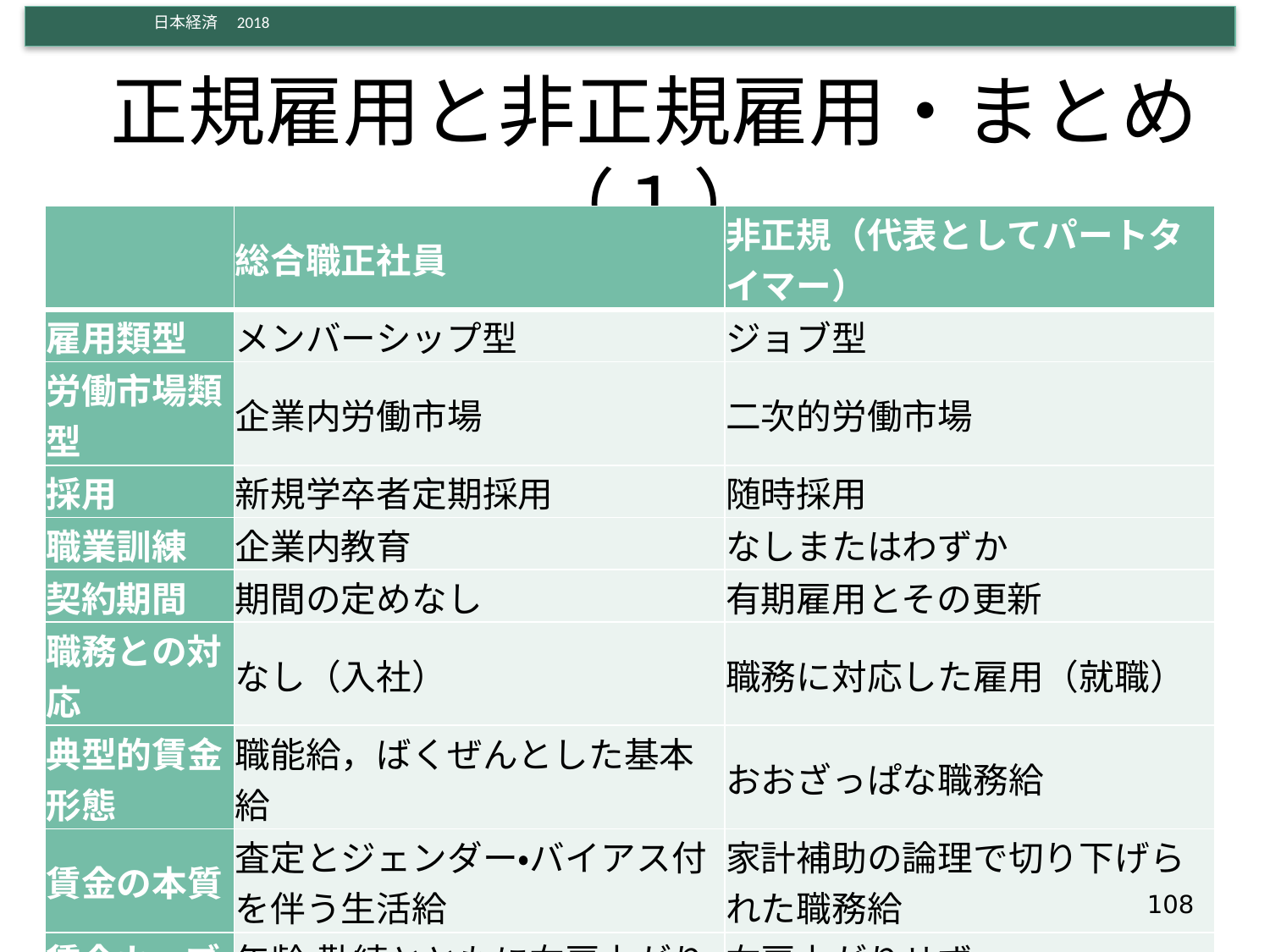

# 正規雇用と非正規雇用・まとめ（１）
|  | 総合職正社員 | 非正規（代表としてパートタイマー） |
| --- | --- | --- |
| 雇用類型 | メンバーシップ型 | ジョブ型 |
| 労働市場類型 | 企業内労働市場 | 二次的労働市場 |
| 採用 | 新規学卒者定期採用 | 随時採用 |
| 職業訓練 | 企業内教育 | なしまたはわずか |
| 契約期間 | 期間の定めなし | 有期雇用とその更新 |
| 職務との対応 | なし（入社） | 職務に対応した雇用（就職） |
| 典型的賃金形態 | 職能給，ばくぜんとした基本給 | おおざっぱな職務給 |
| 賃金の本質 | 査定とジェンダー・バイアス付を伴う生活給 | 家計補助の論理で切り下げられた職務給 |
| 賃金カーブ | 年齢・勤続とともに右肩上がり | 右肩上がりせず |
| 昇給の形式 | 昇格による昇給 | なしまたはわずか |
108